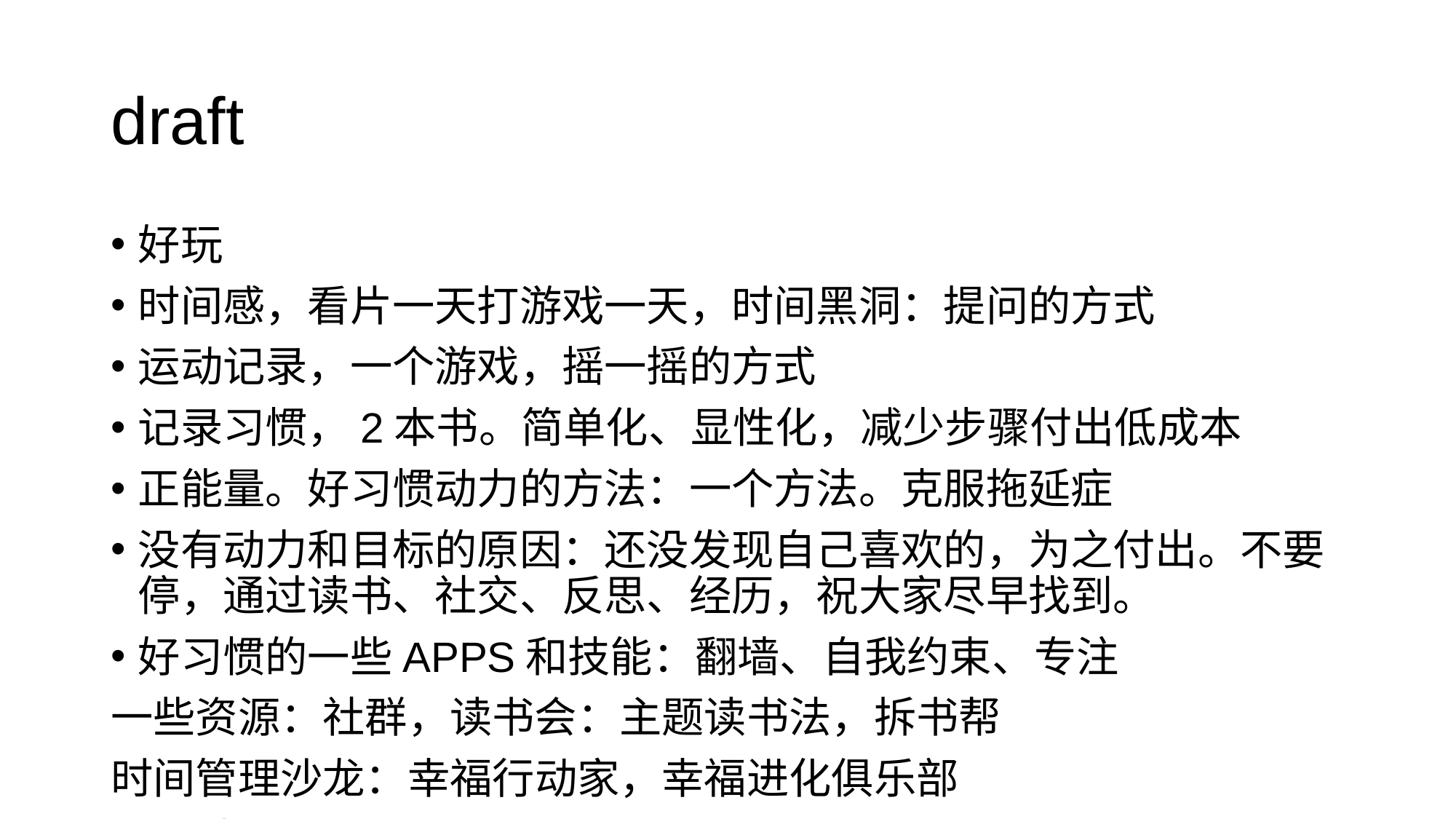

# draft
好玩
时间感，看片一天打游戏一天，时间黑洞：提问的方式
运动记录，一个游戏，摇一摇的方式
记录习惯，2本书。简单化、显性化，减少步骤付出低成本
正能量。好习惯动力的方法：一个方法。克服拖延症
没有动力和目标的原因：还没发现自己喜欢的，为之付出。不要停，通过读书、社交、反思、经历，祝大家尽早找到。
好习惯的一些APPS和技能：翻墙、自我约束、专注
一些资源：社群，读书会：主题读书法，拆书帮
时间管理沙龙：幸福行动家，幸福进化俱乐部
跑步社群：悦跑圈、梦跑团